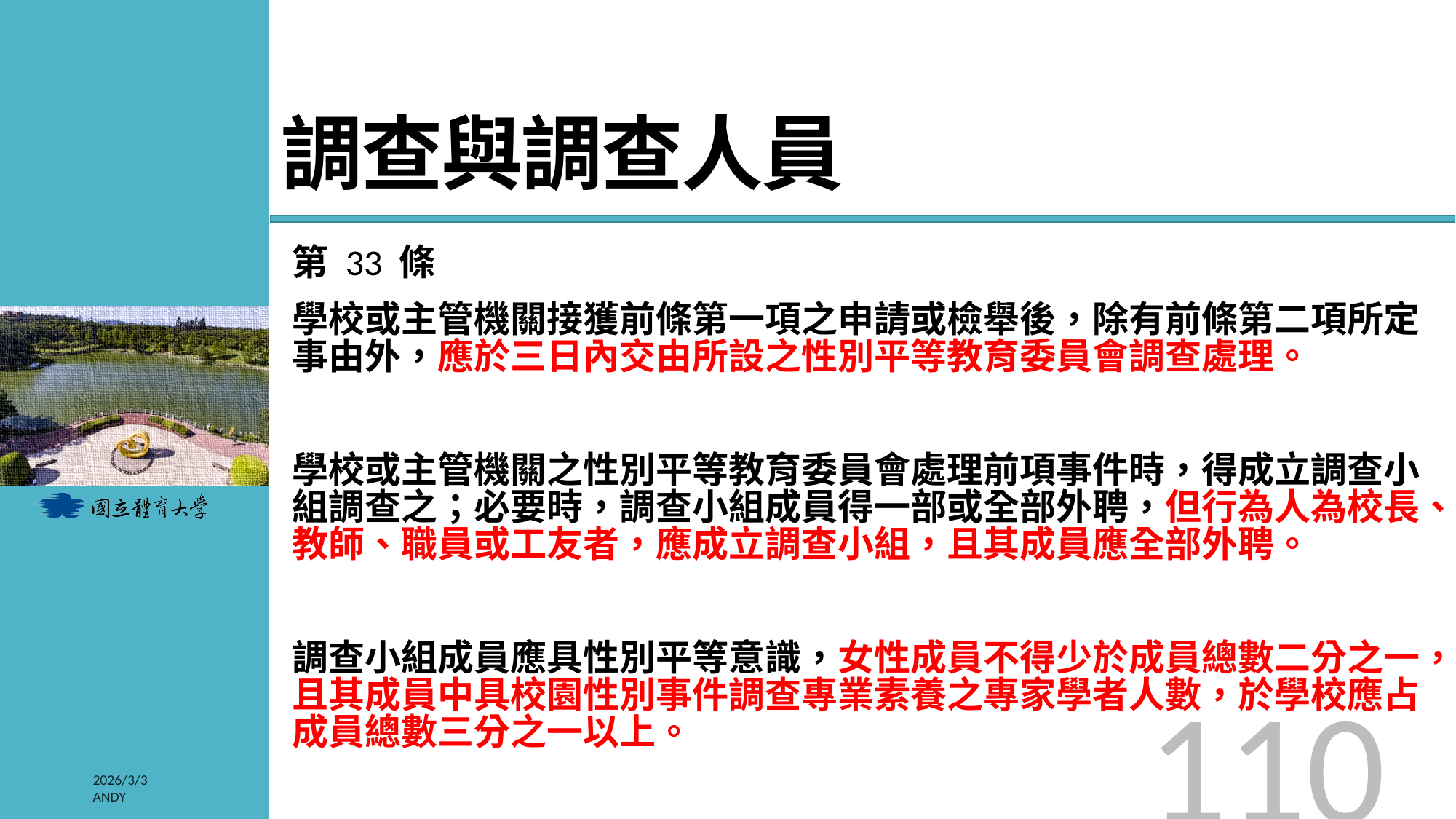

# 調查與調查人員
第 33 條
學校或主管機關接獲前條第一項之申請或檢舉後，除有前條第二項所定事由外，應於三日內交由所設之性別平等教育委員會調查處理。

學校或主管機關之性別平等教育委員會處理前項事件時，得成立調查小組調查之；必要時，調查小組成員得一部或全部外聘，但行為人為校長、教師、職員或工友者，應成立調查小組，且其成員應全部外聘。

調查小組成員應具性別平等意識，女性成員不得少於成員總數二分之一，且其成員中具校園性別事件調查專業素養之專家學者人數，於學校應占成員總數三分之一以上。
110
2026/3/3
Andy